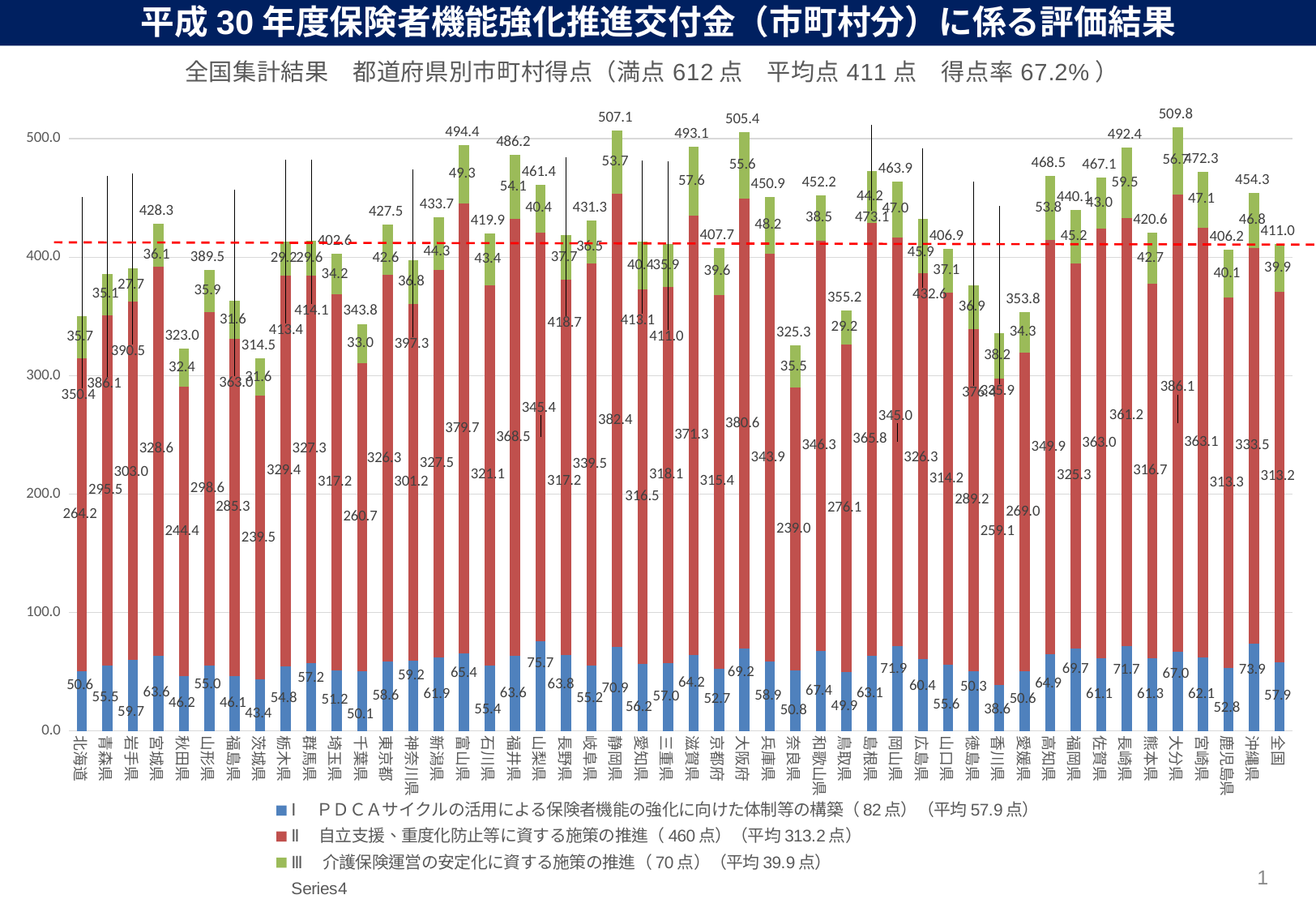

平成30年度保険者機能強化推進交付金（市町村分）に係る評価結果

### Chart: 全国集計結果　都道府県別市町村得点（満点612点　平均点411点　得点率67.2%）

| Category | Ⅰ　ＰＤＣＡサイクルの活用による保険者機能の強化に向けた体制等の構築（82点）（平均57.9点） | Ⅱ　自立支援、重度化防止等に資する施策の推進（460点）（平均313.2点） | Ⅲ　介護保険運営の安定化に資する施策の推進（70点）（平均39.9点） |  |
|---|---|---|---|---|
| 北海道 | 50.6145251396648 | 264.1620111731843 | 35.67039106145251 | 350.4469273743016 |
| 青森県 | 55.5 | 295.5 | 35.125 | 386.125 |
| 岩手県 | 59.696969696969695 | 303.0303030303031 | 27.727272727272727 | 390.45454545454555 |
| 宮城県 | 63.62857142857143 | 328.5714285714286 | 36.14285714285714 | 428.34285714285716 |
| 秋田県 | 46.2 | 244.39999999999998 | 32.4 | 322.99999999999994 |
| 山形県 | 55.028571428571425 | 298.5714285714286 | 35.857142857142854 | 389.45714285714286 |
| 福島県 | 46.1186440677966 | 285.25423728813564 | 31.610169491525426 | 362.98305084745766 |
| 茨城県 | 43.36363636363637 | 239.54545454545453 | 31.59090909090909 | 314.49999999999994 |
| 栃木県 | 54.83999999999999 | 329.40000000000003 | 29.200000000000003 | 413.44 |
| 群馬県 | 57.2 | 327.2857142857142 | 29.571428571428573 | 414.05714285714276 |
| 埼玉県 | 51.19047619047619 | 317.2222222222222 | 34.2063492063492 | 402.6190476190476 |
| 千葉県 | 50.05555555555556 | 260.7407407407407 | 32.96296296296296 | 343.75925925925924 |
| 東京都 | 58.59677419354839 | 326.2903225806452 | 42.58064516129032 | 427.4677419354839 |
| 神奈川県 | 59.24242424242424 | 301.2121212121211 | 36.81818181818181 | 397.27272727272714 |
| 新潟県 | 61.86666666666666 | 327.4999999999999 | 44.333333333333336 | 433.6999999999999 |
| 富山県 | 65.4 | 379.66666666666663 | 49.333333333333336 | 494.3999999999999 |
| 石川県 | 55.42105263157894 | 321.05263157894734 | 43.421052631578945 | 419.89473684210526 |
| 福井県 | 63.588235294117645 | 368.52941176470597 | 54.117647058823536 | 486.23529411764713 |
| 山梨県 | 75.66666666666667 | 345.3703703703703 | 40.37037037037037 | 461.4074074074074 |
| 長野県 | 63.84415584415585 | 317.2077922077922 | 37.66233766233766 | 418.7142857142857 |
| 岐阜県 | 55.19047619047619 | 339.5238095238096 | 36.54761904761905 | 431.2619047619048 |
| 静岡県 | 70.94285714285715 | 382.4285714285714 | 53.714285714285715 | 507.08571428571423 |
| 愛知県 | 56.24074074074074 | 316.48148148148147 | 40.370370370370374 | 413.0925925925926 |
| 三重県 | 57.0 | 318.10344827586215 | 35.862068965517246 | 410.9655172413794 |
| 滋賀県 | 64.1578947368421 | 371.31578947368416 | 57.63157894736842 | 493.1052631578947 |
| 京都府 | 52.653846153846146 | 315.3846153846153 | 39.61538461538461 | 407.6538461538461 |
| 大阪府 | 69.20930232558139 | 380.58139534883725 | 55.581395348837205 | 505.37209302325584 |
| 兵庫県 | 58.85365853658537 | 343.90243902439016 | 48.17073170731707 | 450.92682926829264 |
| 奈良県 | 50.846153846153854 | 238.97435897435898 | 35.51282051282052 | 325.3333333333333 |
| 和歌山県 | 67.36666666666666 | 346.3333333333333 | 38.5 | 452.2 |
| 鳥取県 | 49.94736842105263 | 276.05263157894734 | 29.210526315789473 | 355.2105263157895 |
| 島根県 | 63.10526315789473 | 365.7894736842105 | 44.21052631578947 | 473.10526315789474 |
| 岡山県 | 71.8888888888889 | 345.00000000000006 | 47.03703703703704 | 463.925925925926 |
| 広島県 | 60.43478260869566 | 326.3043478260869 | 45.86956521739131 | 432.6086956521739 |
| 山口県 | 55.57894736842105 | 314.2105263157894 | 37.10526315789474 | 406.8947368421052 |
| 徳島県 | 50.333333333333336 | 289.16666666666674 | 36.875 | 376.37500000000006 |
| 香川県 | 38.58823529411765 | 259.1176470588235 | 38.23529411764706 | 335.9411764705882 |
| 愛媛県 | 50.55 | 269.0 | 34.25 | 353.8 |
| 高知県 | 64.85294117647058 | 349.8529411764706 | 53.8235294117647 | 468.5294117647059 |
| 福岡県 | 69.71666666666667 | 325.25 | 45.16666666666666 | 440.1333333333333 |
| 佐賀県 | 61.1 | 363.0 | 43.0 | 467.1 |
| 長崎県 | 71.66666666666667 | 361.1904761904761 | 59.523809523809526 | 492.3809523809523 |
| 熊本県 | 61.26666666666667 | 316.66666666666674 | 42.66666666666667 | 420.6000000000001 |
| 大分県 | 66.99999999999999 | 386.1111111111112 | 56.66666666666667 | 509.7777777777779 |
| 宮崎県 | 62.11538461538461 | 363.07692307692304 | 47.11538461538462 | 472.30769230769226 |
| 鹿児島県 | 52.8139534883721 | 313.25581395348837 | 40.116279069767444 | 406.18604651162786 |
| 沖縄県 | 73.92682926829268 | 333.5365853658536 | 46.82926829268293 | 454.29268292682923 |
| 全国 | 57.94543365881677 | 313.1734635267088 | 39.873635841470424 | 410.99253302699606 |
1